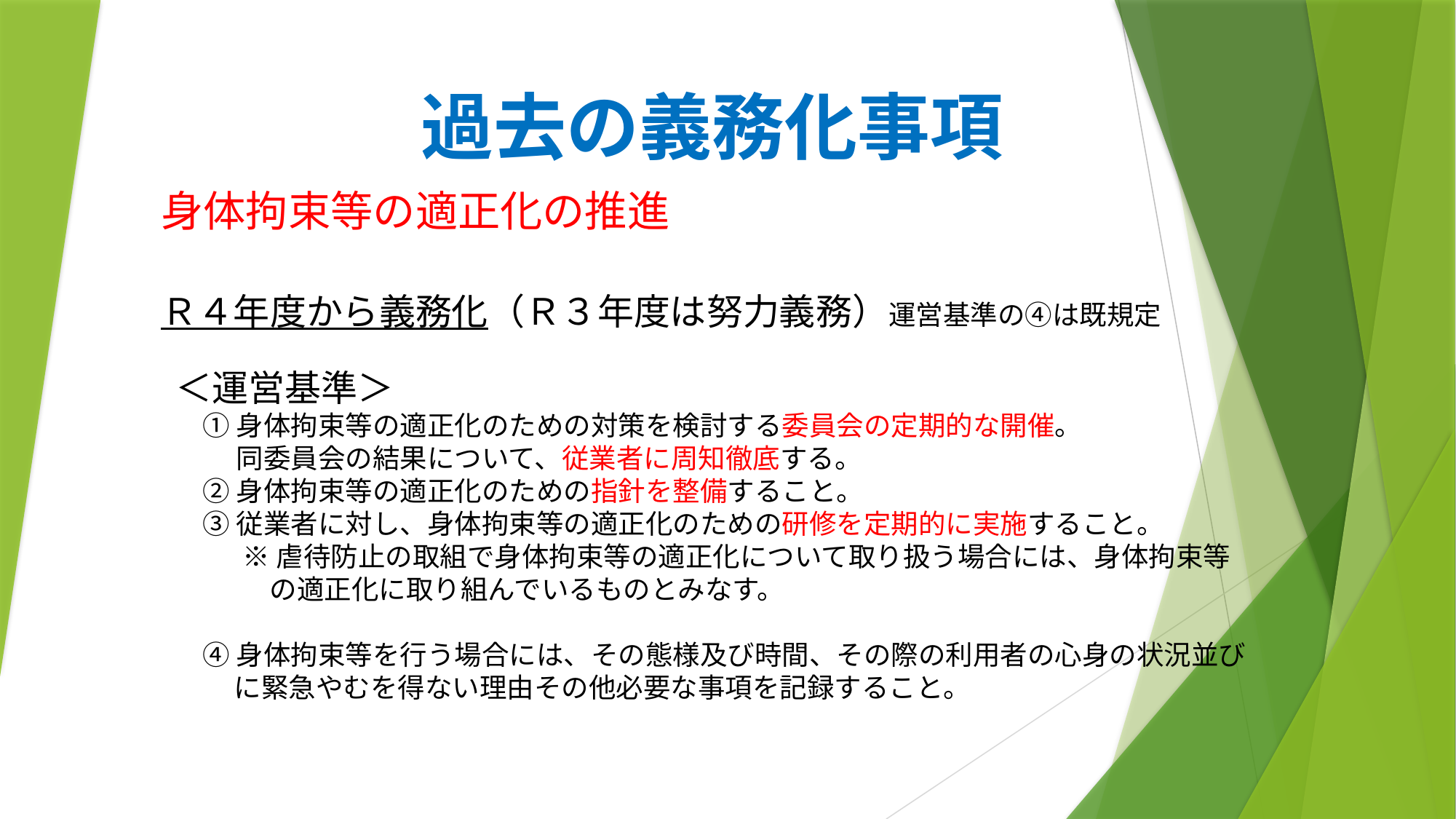

# 過去の義務化事項
身体拘束等の適正化の推進
Ｒ４年度から義務化（Ｒ３年度は努力義務）運営基準の④は既規定
＜運営基準＞
　① 身体拘束等の適正化のための対策を検討する委員会の定期的な開催。
　　 同委員会の結果について、従業者に周知徹底する。
　② 身体拘束等の適正化のための指針を整備すること。
　③ 従業者に対し、身体拘束等の適正化のための研修を定期的に実施すること。
 　　※ 虐待防止の取組で身体拘束等の適正化について取り扱う場合には、身体拘束等
　　　  の適正化に取り組んでいるものとみなす。

　④ 身体拘束等を行う場合には、その態様及び時間、その際の利用者の心身の状況並び
    　に緊急やむを得ない理由その他必要な事項を記録すること。